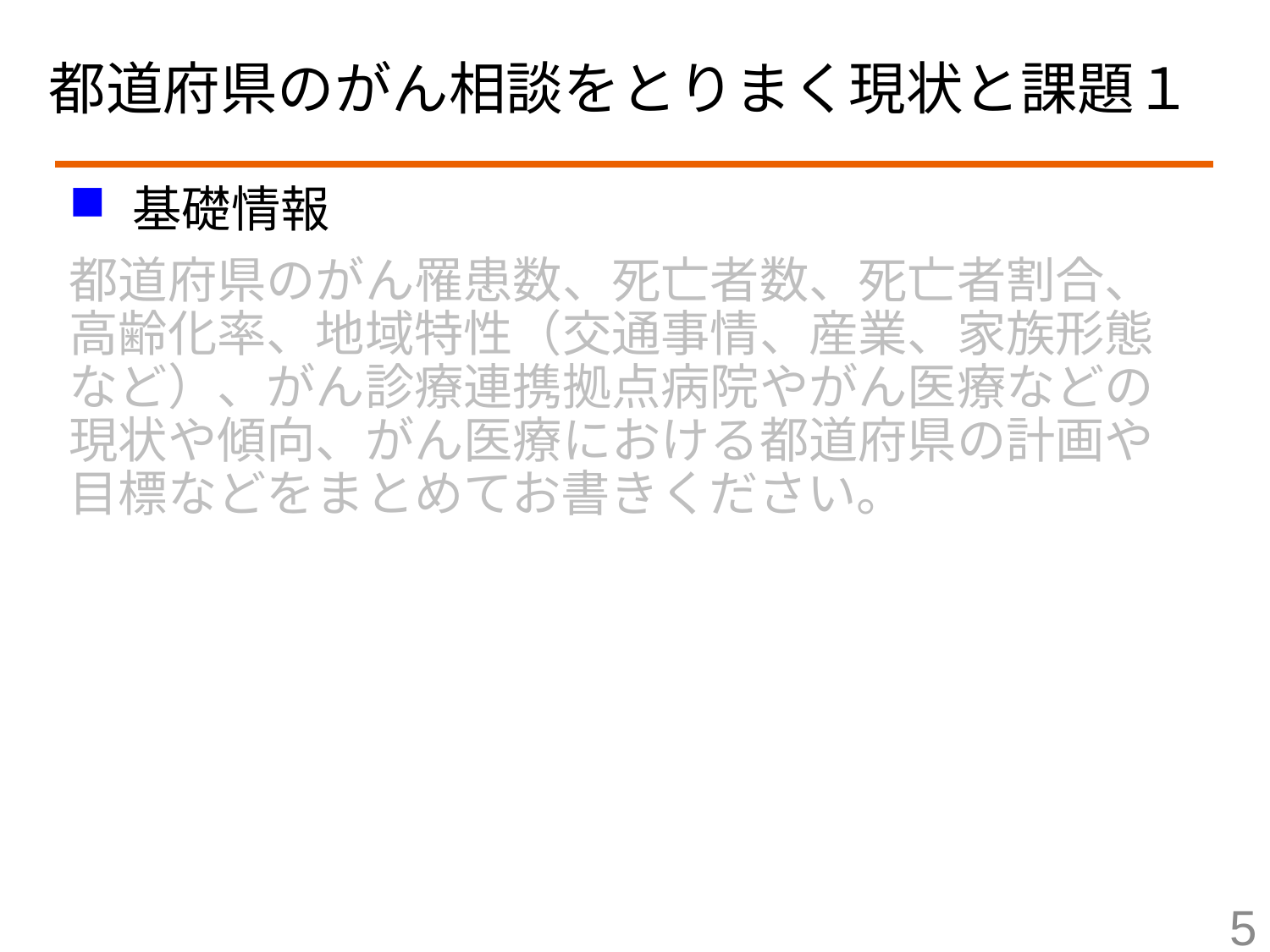

# 都道府県のがん相談をとりまく現状と課題１
基礎情報
都道府県のがん罹患数、死亡者数、死亡者割合、高齢化率、地域特性（交通事情、産業、家族形態など）、がん診療連携拠点病院やがん医療などの現状や傾向、がん医療における都道府県の計画や目標などをまとめてお書きください。

5